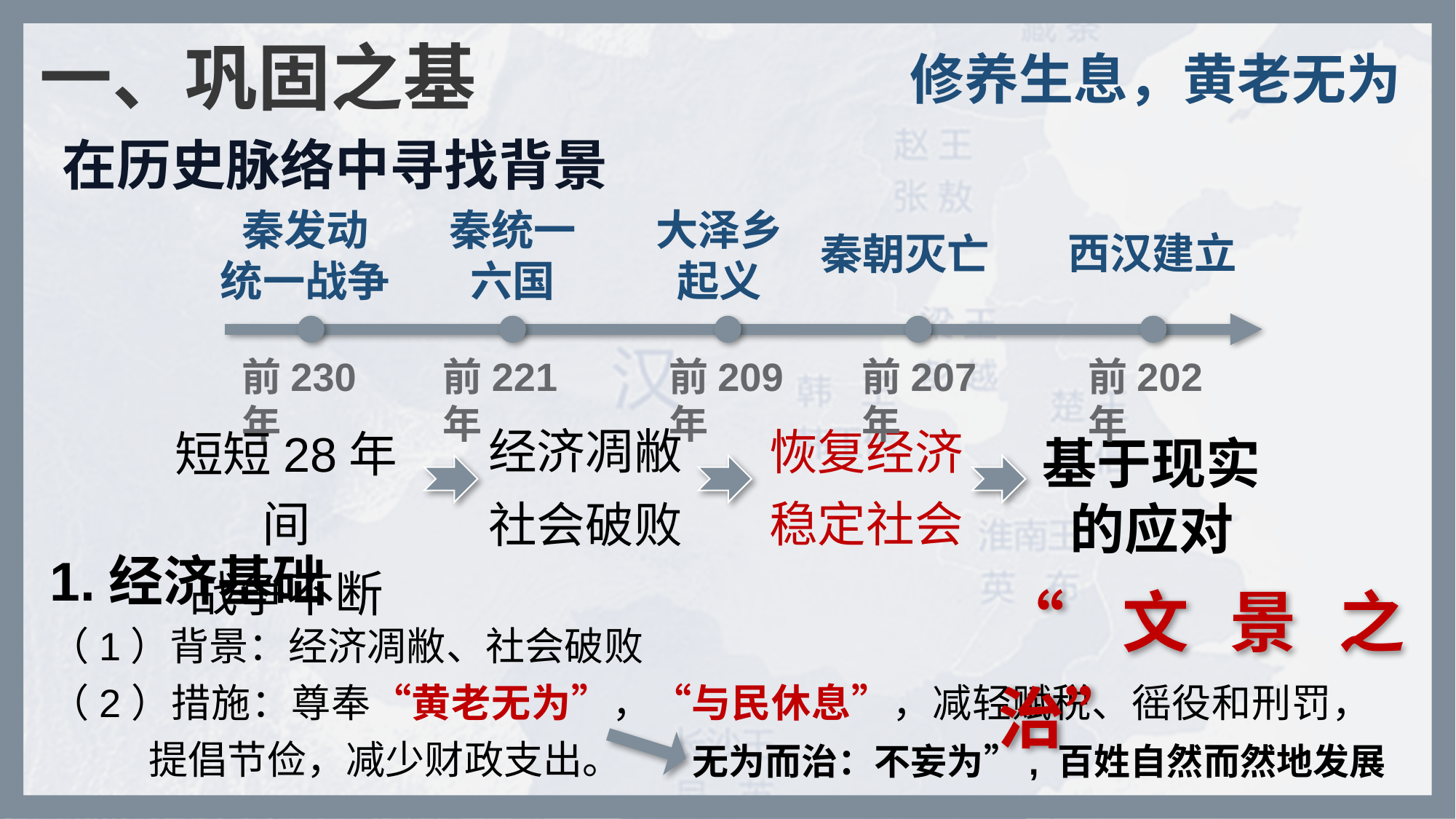

一、巩固之基
修养生息，黄老无为
在历史脉络中寻找背景
秦统一
六国
大泽乡
起义
秦发动
统一战争
西汉建立
秦朝灭亡

前230年
前221年
前209年
前207年
前202年
短短28年间
战争不断
经济凋敝
恢复经济
基于现实的应对

稳定社会
社会破败
1.经济基础
（1）背景：经济凋敝、社会破败
（2）措施：尊奉“黄老无为”，“与民休息”，减轻赋税、徭役和刑罚，
          提倡节俭，减少财政支出。
“文景之治”

无为而治：不妄为”, 百姓自然而然地发展